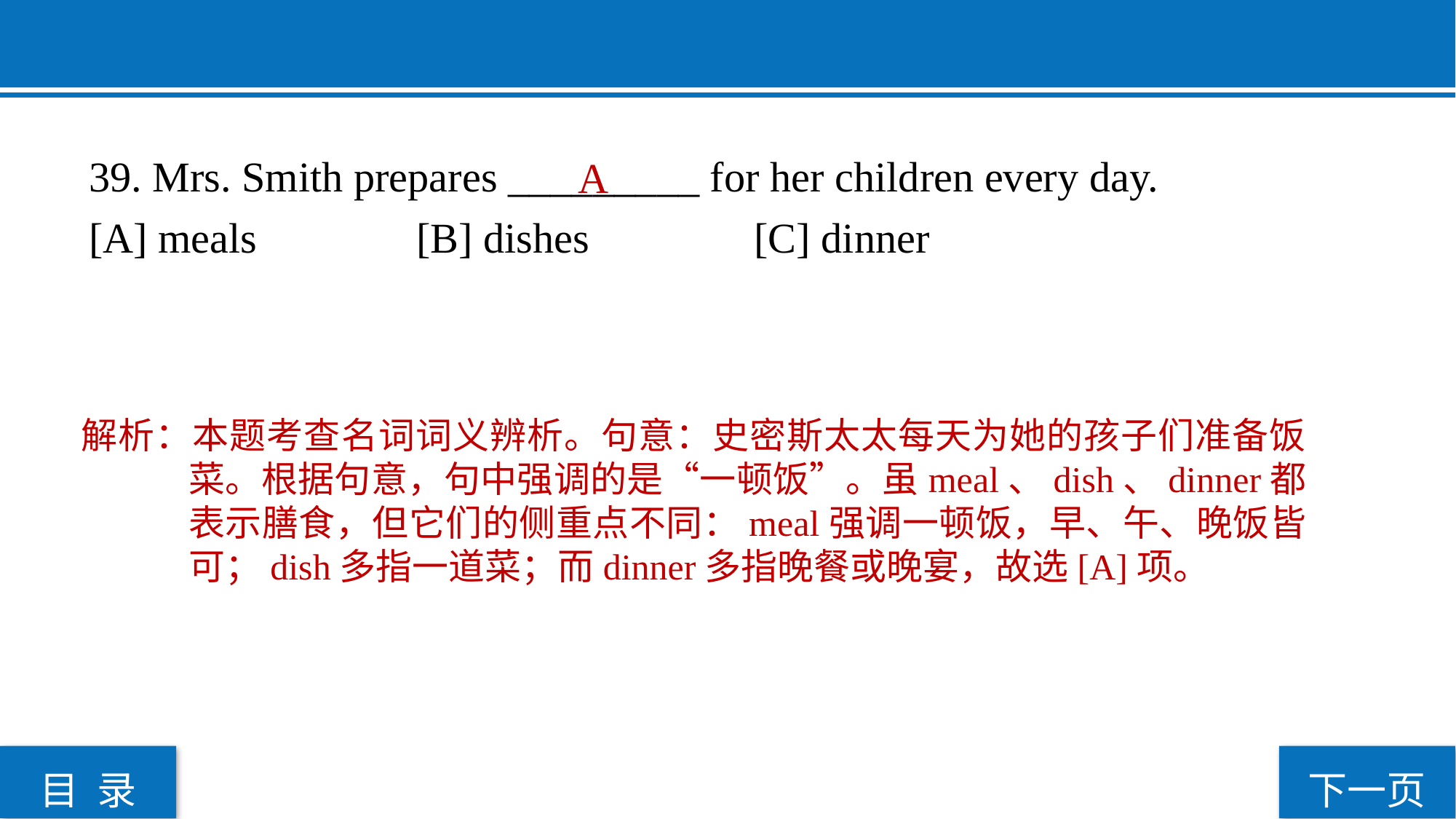

39. Mrs. Smith prepares _________ for her children every day.
[A] meals 		[B] dishes		 [C] dinner
 A
解析：本题考查名词词义辨析。句意：史密斯太太每天为她的孩子们准备饭菜。根据句意，句中强调的是“一顿饭”。虽meal、dish、dinner都表示膳食，但它们的侧重点不同：meal强调一顿饭，早、午、晚饭皆可；dish多指一道菜；而dinner多指晚餐或晚宴，故选[A]项。